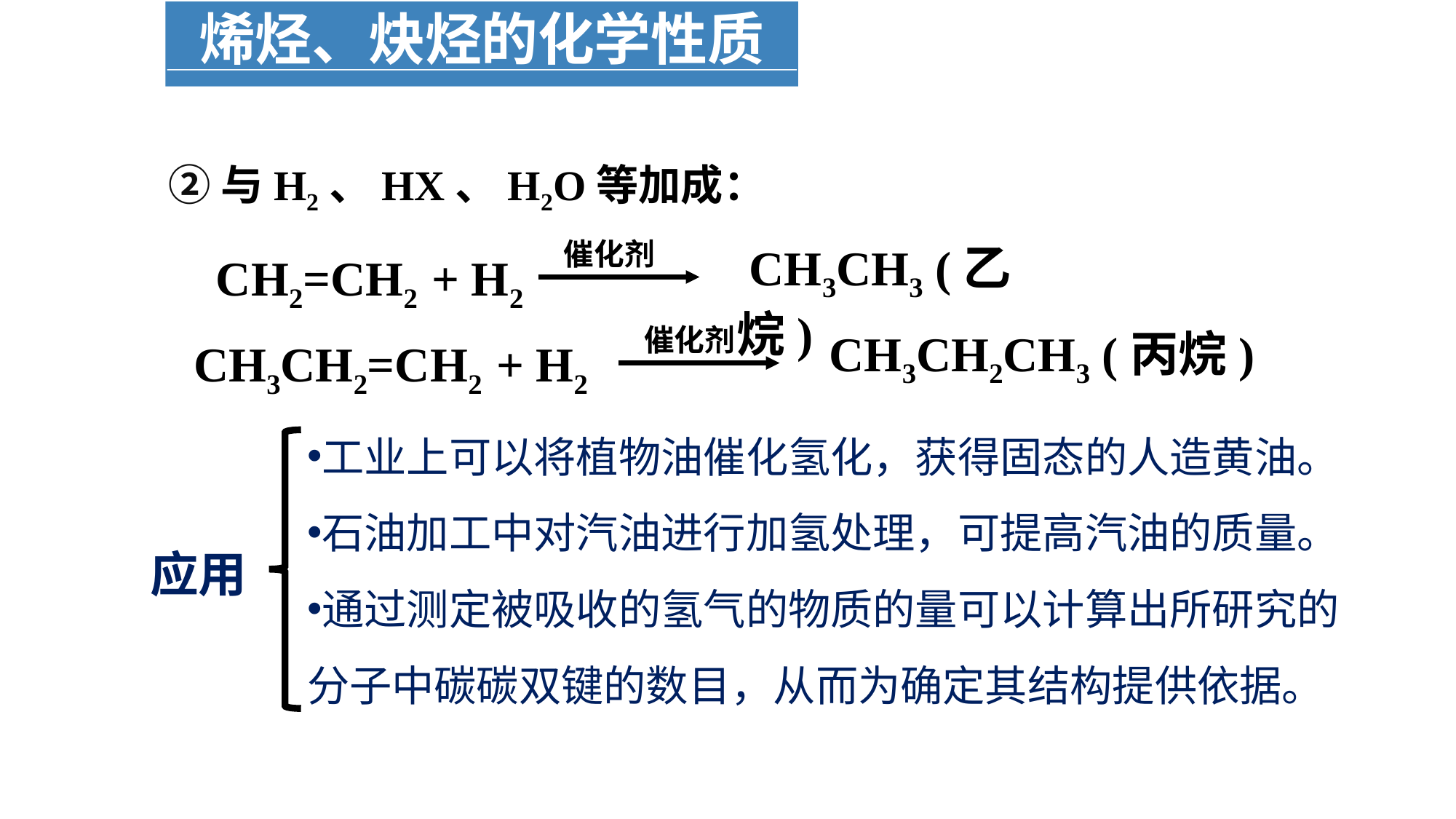

烯烃、炔烃的化学性质
②与H2、HX、H2O等加成：
  催化剂

 CH3CH3 (乙烷)
CH2=CH2  + H2
  催化剂

 CH3CH2CH3 (丙烷)
CH3CH2=CH2  + H2
工业上可以将植物油催化氢化，获得固态的人造黄油。
石油加工中对汽油进行加氢处理，可提高汽油的质量。
通过测定被吸收的氢气的物质的量可以计算出所研究的分子中碳碳双键的数目，从而为确定其结构提供依据。

应用